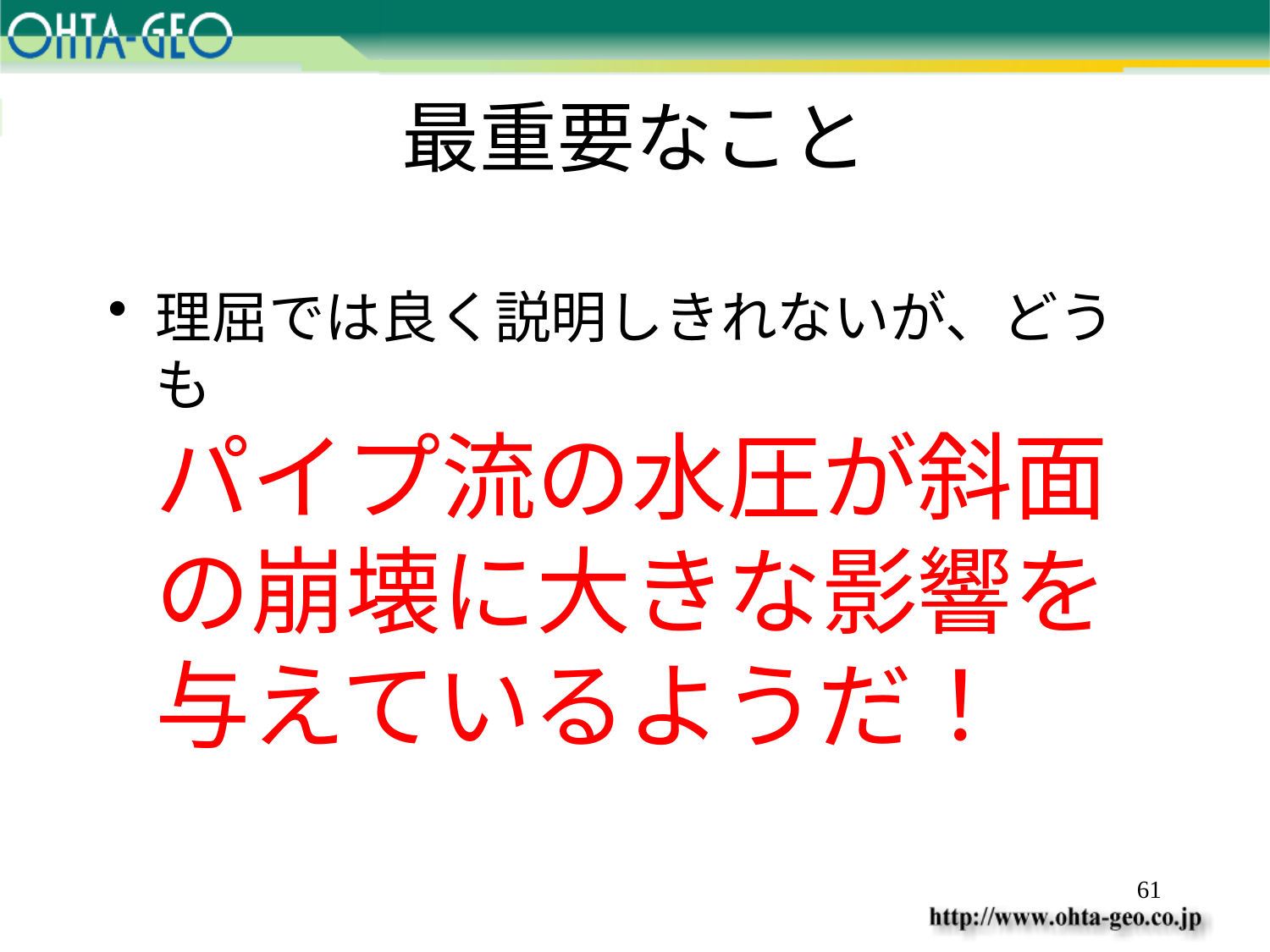

# 最重要なこと
理屈では良く説明しきれないが、どうも
パイプ流の水圧が斜面の崩壊に大きな影響を与えているようだ！
61